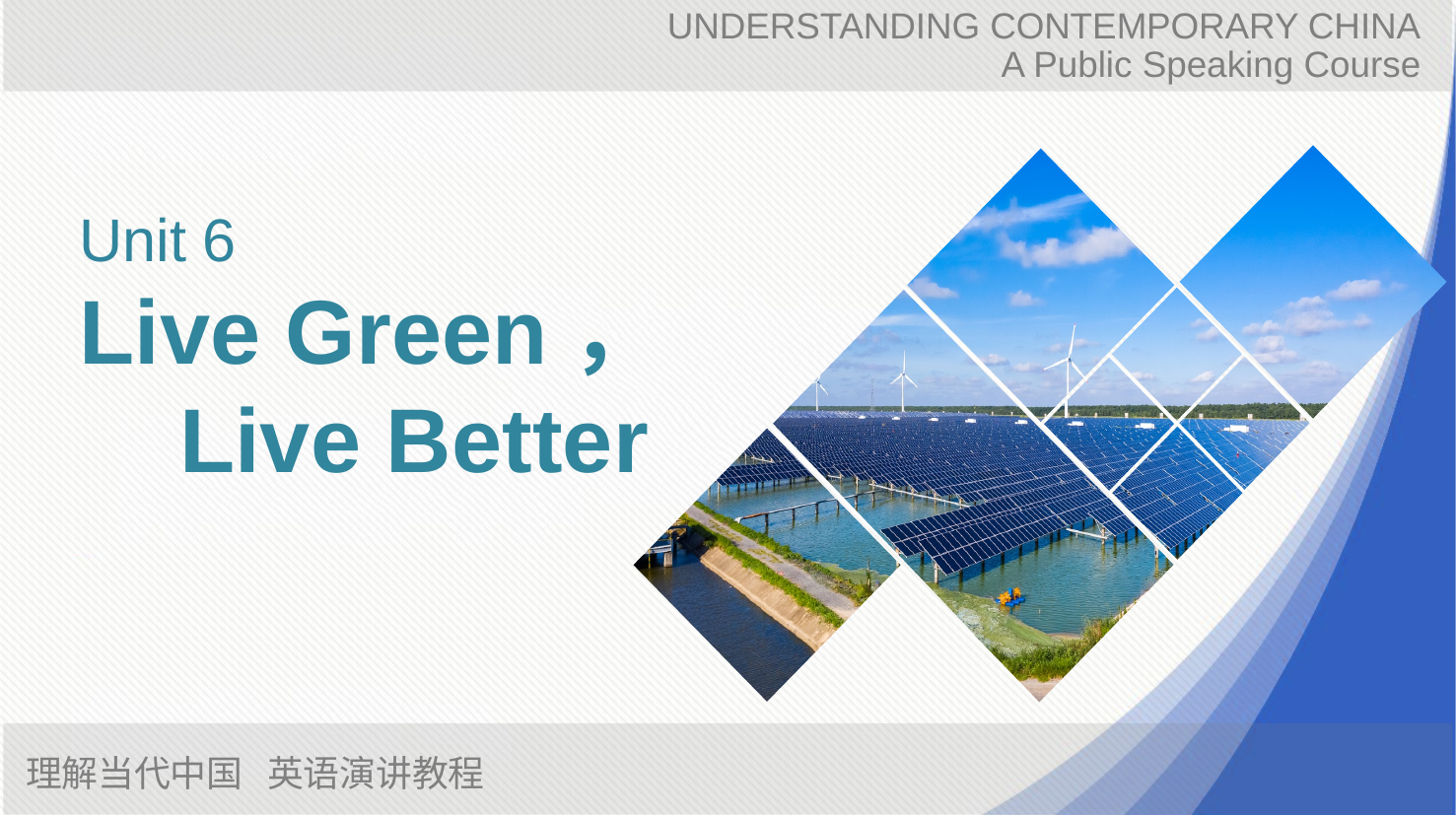

UNDERSTANDING CONTEMPORARY CHINA
A Public Speaking Course
Unit 6
Live Green，
    Live Better

理解当代中国   英语演讲教程